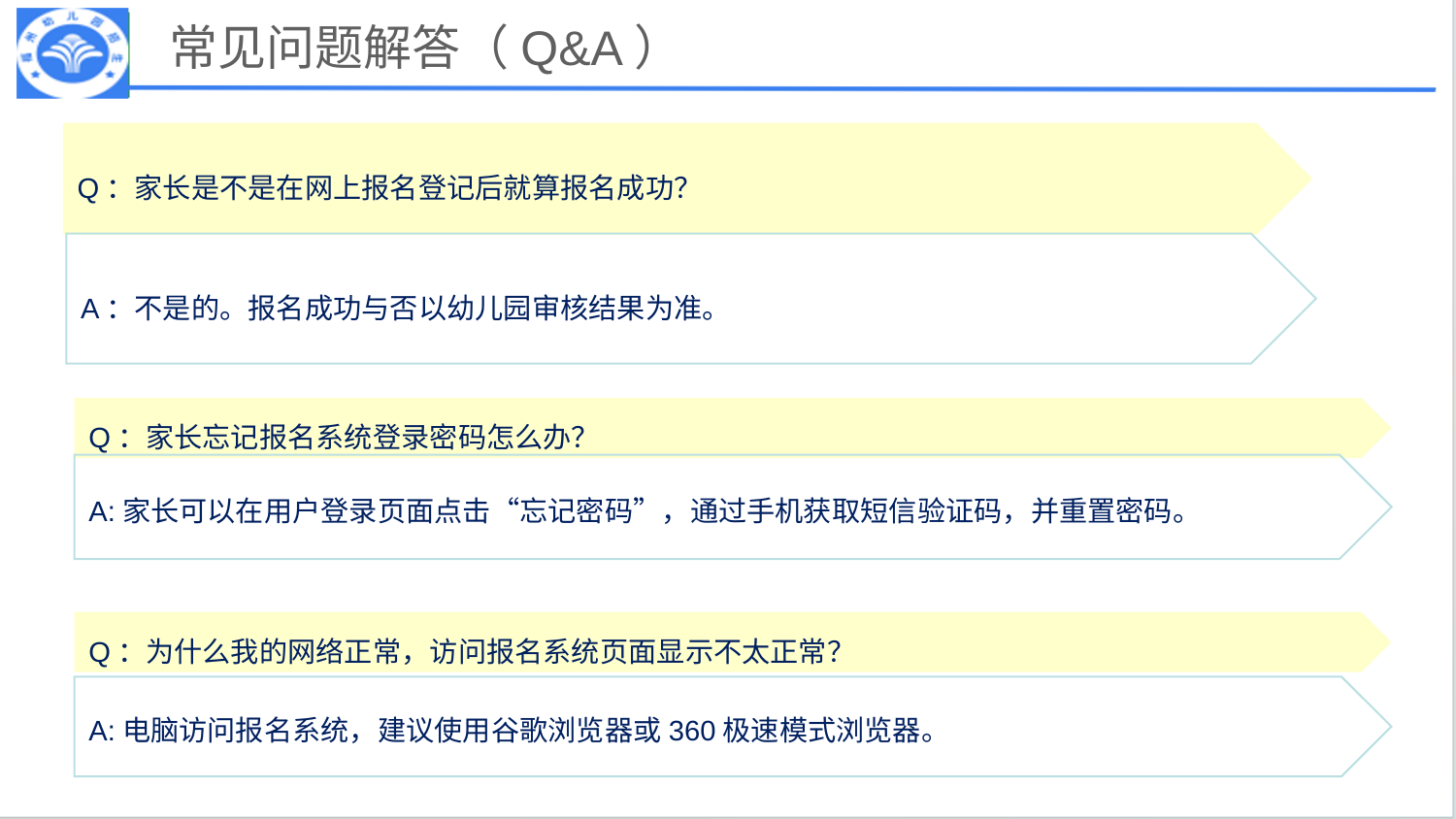

常见问题解答（Q&A）
Q：家长是不是在网上报名登记后就算报名成功？
A：不是的。报名成功与否以幼儿园审核结果为准。
Q：家长忘记报名系统登录密码怎么办？
A:家长可以在用户登录页面点击“忘记密码”，通过手机获取短信验证码，并重置密码。
Q：为什么我的网络正常，访问报名系统页面显示不太正常？
A:电脑访问报名系统，建议使用谷歌浏览器或360极速模式浏览器。